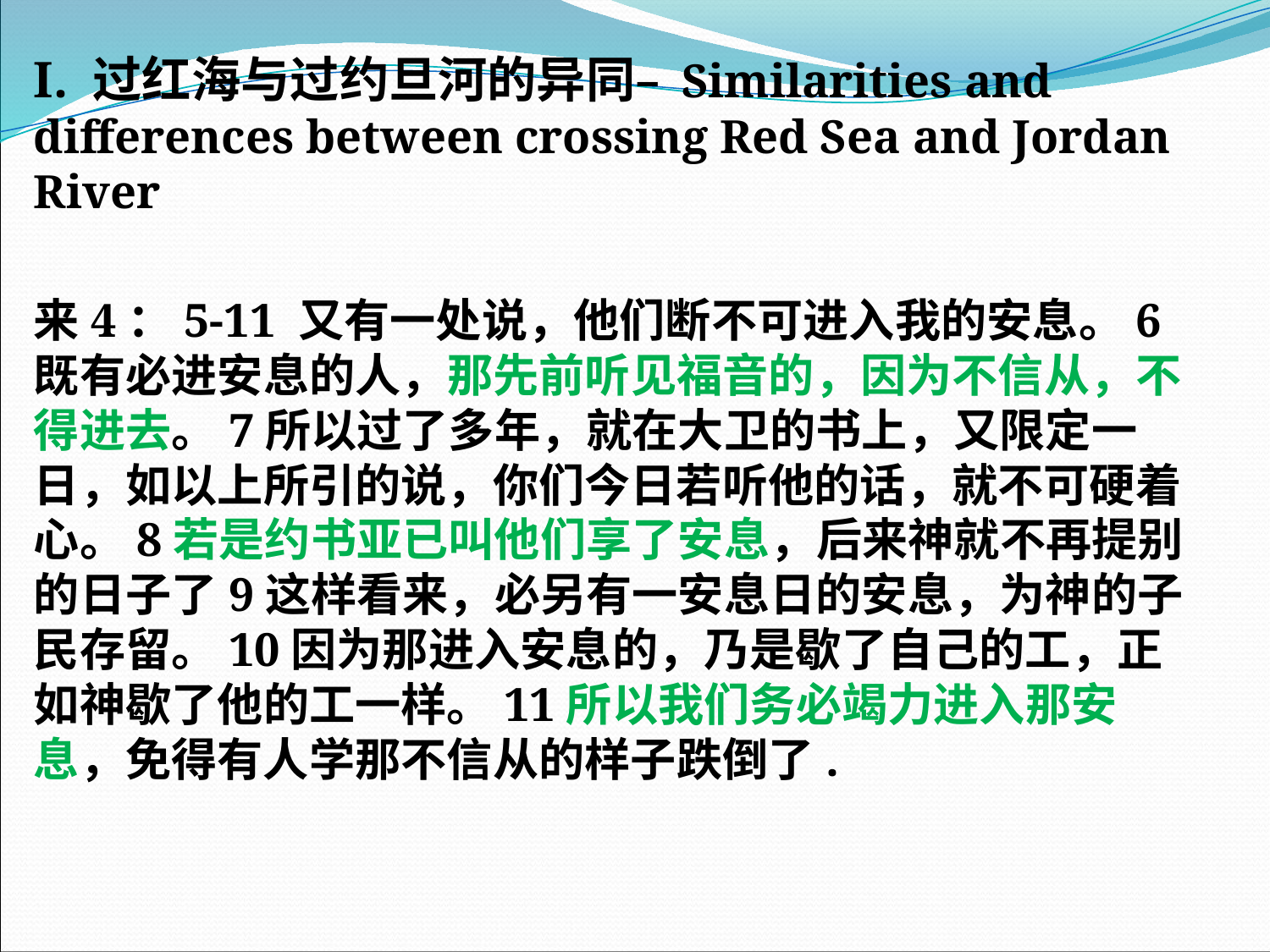

I. 过红海与过约旦河的异同– Similarities and differences between crossing Red Sea and Jordan River

来4：5-11 又有一处说，他们断不可进入我的安息。6既有必进安息的人，那先前听见福音的，因为不信从，不得进去。7所以过了多年，就在大卫的书上，又限定一日，如以上所引的说，你们今日若听他的话，就不可硬着心。8若是约书亚已叫他们享了安息，后来神就不再提别的日子了9这样看来，必另有一安息日的安息，为神的子民存留。10因为那进入安息的，乃是歇了自己的工，正如神歇了他的工一样。11所以我们务必竭力进入那安息，免得有人学那不信从的样子跌倒了.
#